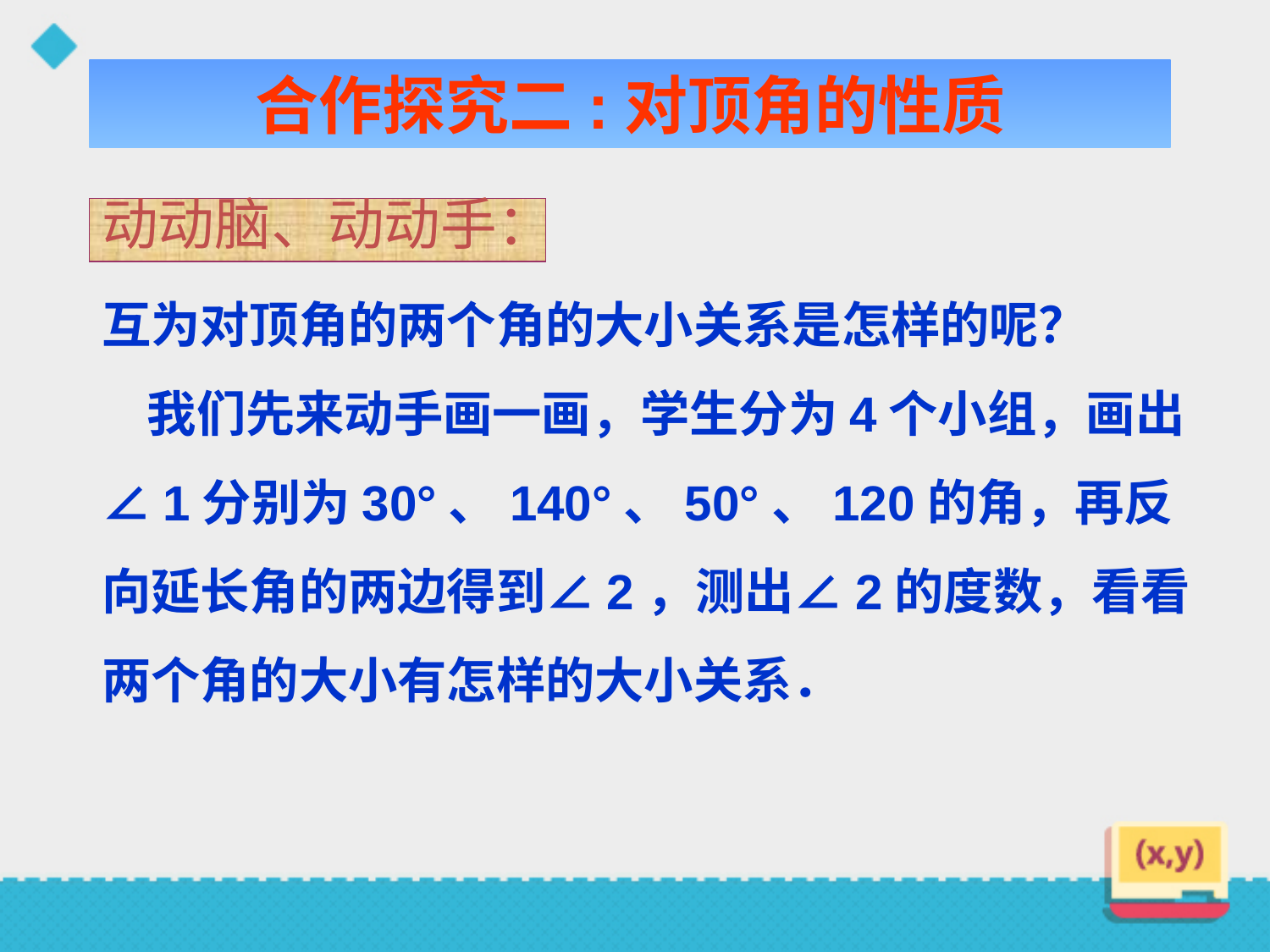

合作探究二:对顶角的性质
动动脑、动动手：
互为对顶角的两个角的大小关系是怎样的呢？
   我们先来动手画一画，学生分为4个小组，画出∠1分别为30°、140°、50°、120的角，再反向延长角的两边得到∠2，测出∠2的度数，看看两个角的大小有怎样的大小关系．